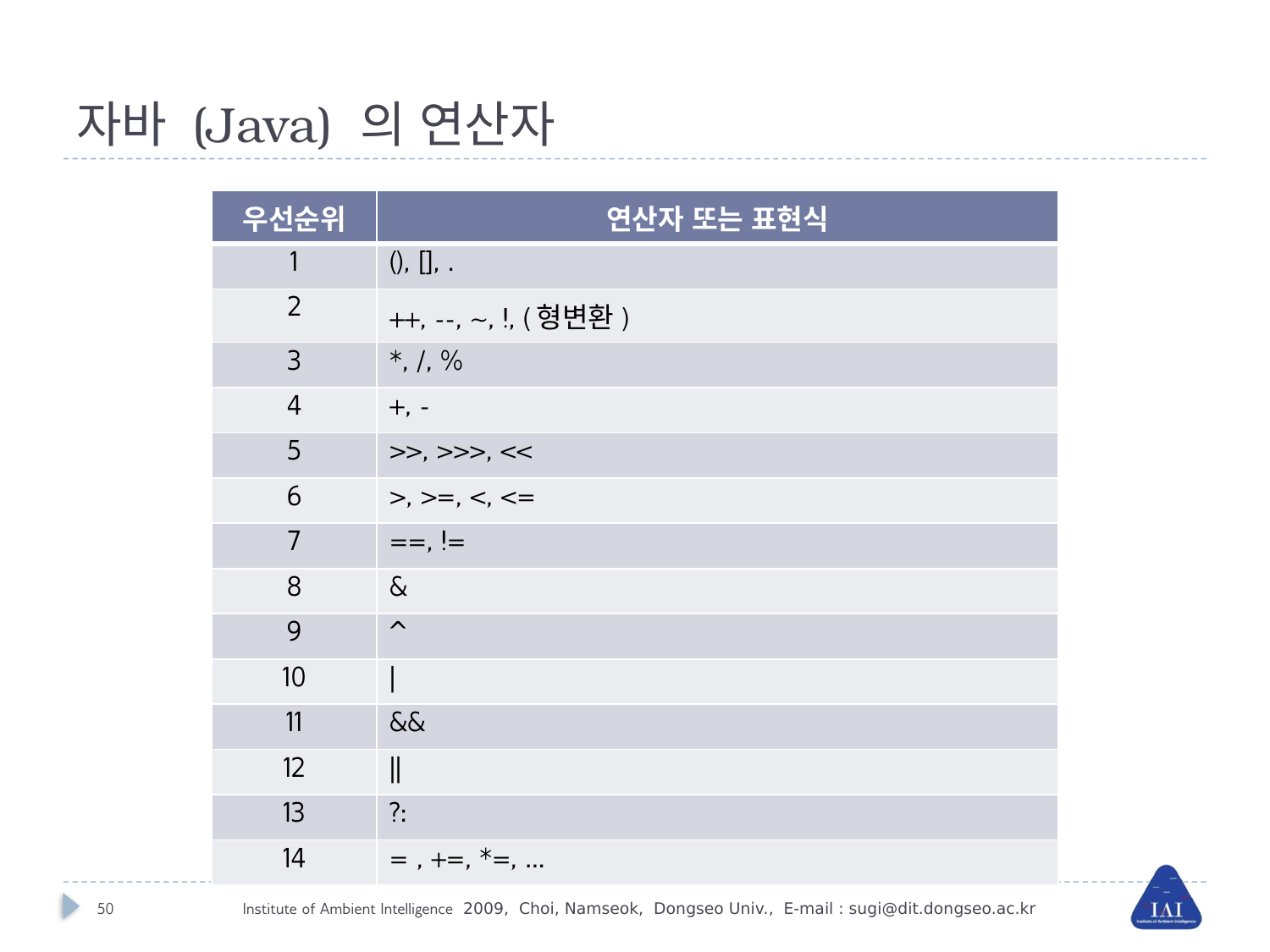

# 자바 (Java) 의 연산자

| 우선순위 | 연산자 또는 표현식 |
| --- | --- |
| 1 | (), [], . |
| 2 | ++, --, ~, !, (형변환) |
| 3 | \*, /, % |
| 4 | +, - |
| 5 | >>, >>>, << |
| 6 | >, >=, <, <= |
| 7 | ==, != |
| 8 | & |
| 9 | ^ |
| 10 | | |
| 11 | && |
| 12 | || |
| 13 | ?: |
| 14 | = , +=, \*=, … |